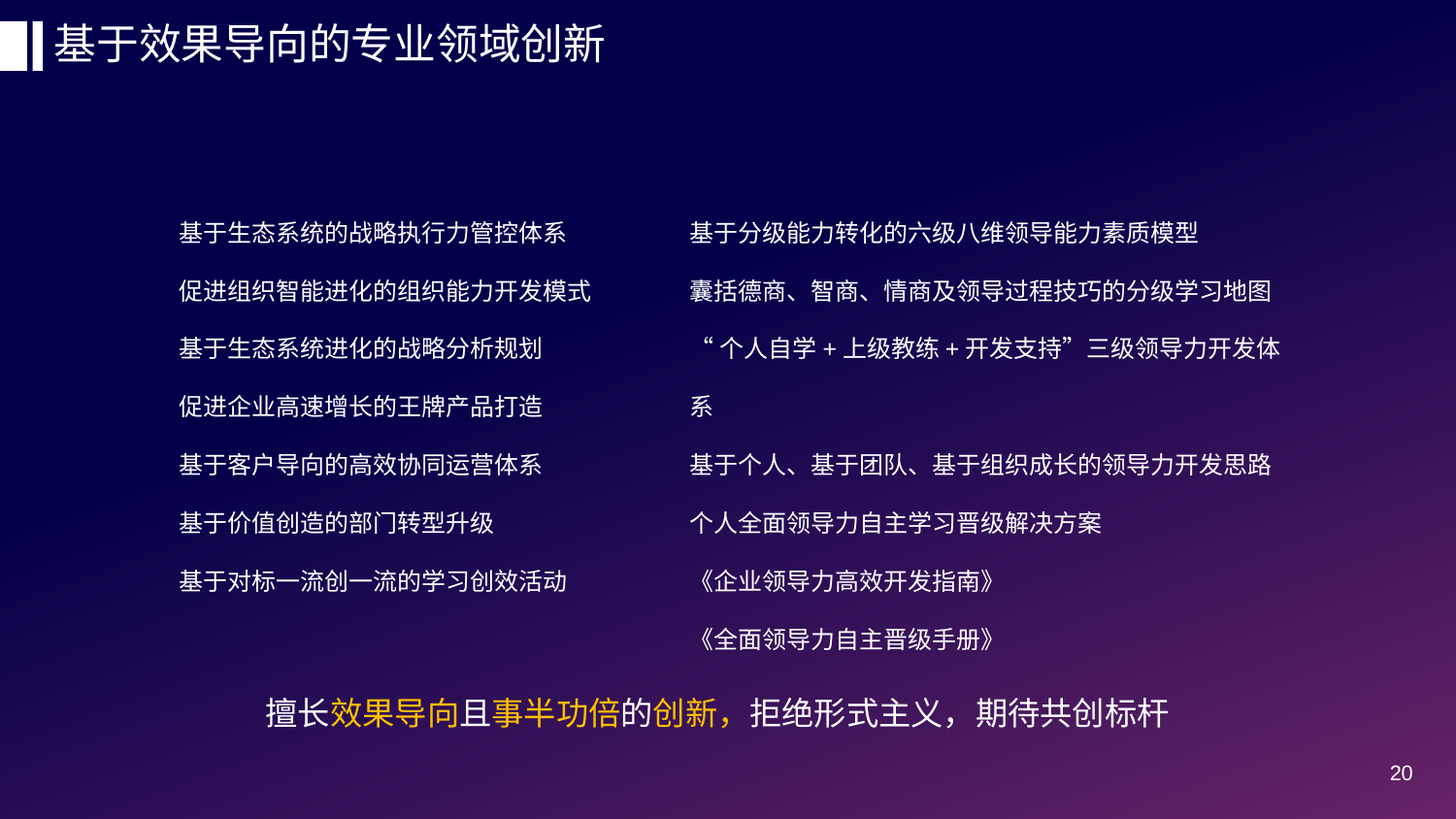

基于效果导向的专业领域创新

基于生态系统的战略执行力管控体系
促进组织智能进化的组织能力开发模式
基于生态系统进化的战略分析规划
促进企业高速增长的王牌产品打造
基于客户导向的高效协同运营体系
基于价值创造的部门转型升级
基于对标一流创一流的学习创效活动
基于分级能力转化的六级八维领导能力素质模型
囊括德商、智商、情商及领导过程技巧的分级学习地图
“个人自学+上级教练+开发支持”三级领导力开发体系
基于个人、基于团队、基于组织成长的领导力开发思路
个人全面领导力自主学习晋级解决方案
《企业领导力高效开发指南》
《全面领导力自主晋级手册》
擅长效果导向且事半功倍的创新，拒绝形式主义，期待共创标杆
20